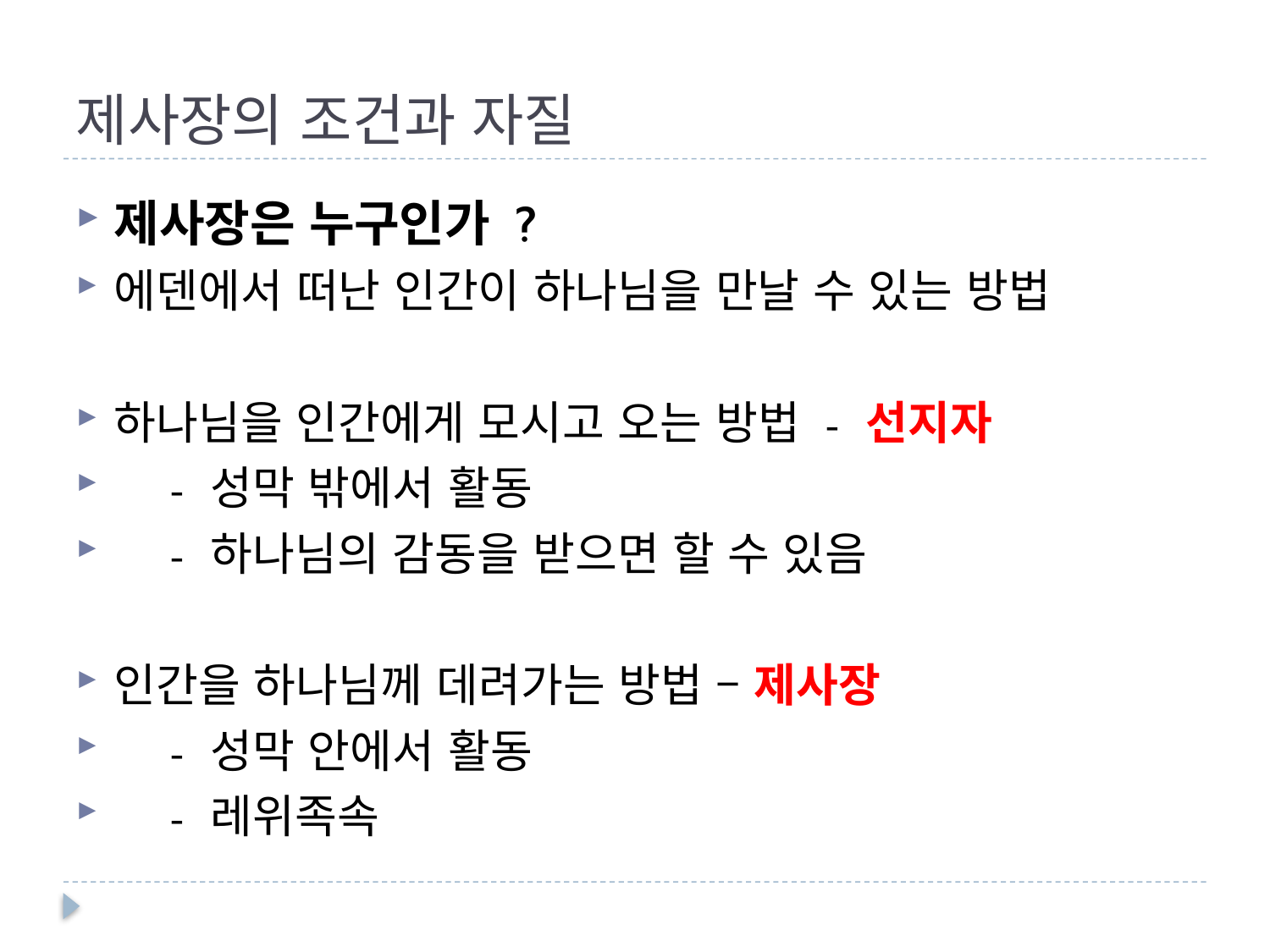

# 제사장의 조건과 자질
제사장은 누구인가 ?
에덴에서 떠난 인간이 하나님을 만날 수 있는 방법

하나님을 인간에게 모시고 오는 방법 - 선지자
    - 성막 밖에서 활동
    - 하나님의 감동을 받으면 할 수 있음

인간을 하나님께 데려가는 방법 – 제사장
    - 성막 안에서 활동
    - 레위족속